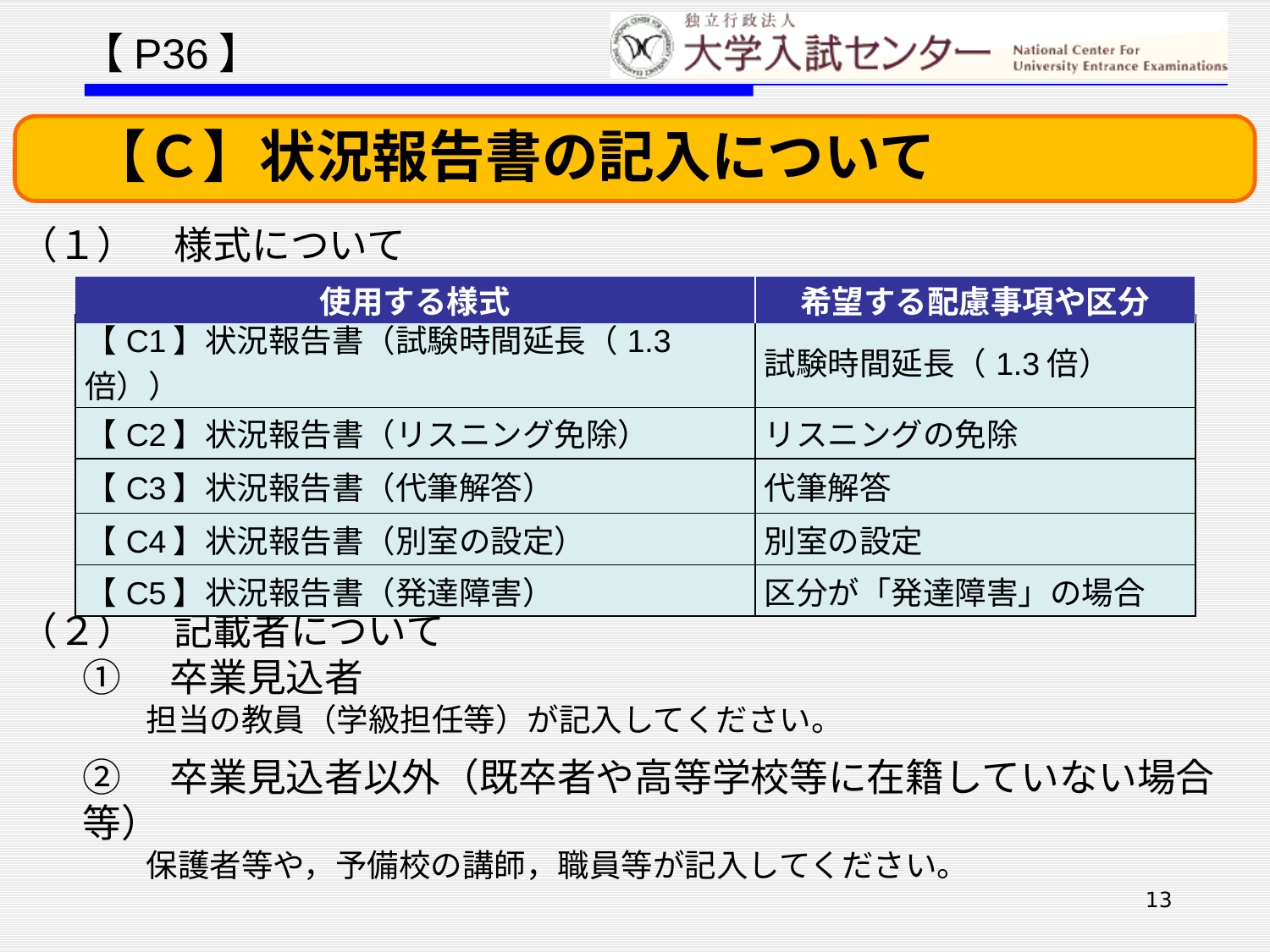

【P36】
　【Ｃ】状況報告書の記入について
（１）　様式について

（２）　記載者について
①　卒業見込者
　　担当の教員（学級担任等）が記入してください。

②　卒業見込者以外（既卒者や高等学校等に在籍していない場合等）
　　保護者等や，予備校の講師，職員等が記入してください。
| 使用する様式 | 希望する配慮事項や区分 |
| --- | --- |
| 【C1】状況報告書（試験時間延長（1.3倍）） | 試験時間延長（1.3倍） |
| --- | --- |
| 【C2】状況報告書（リスニング免除） | リスニングの免除 |
| 【C3】状況報告書（代筆解答） | 代筆解答 |
| 【C4】状況報告書（別室の設定） | 別室の設定 |
| 【C5】状況報告書（発達障害） | 区分が「発達障害」の場合 |
13